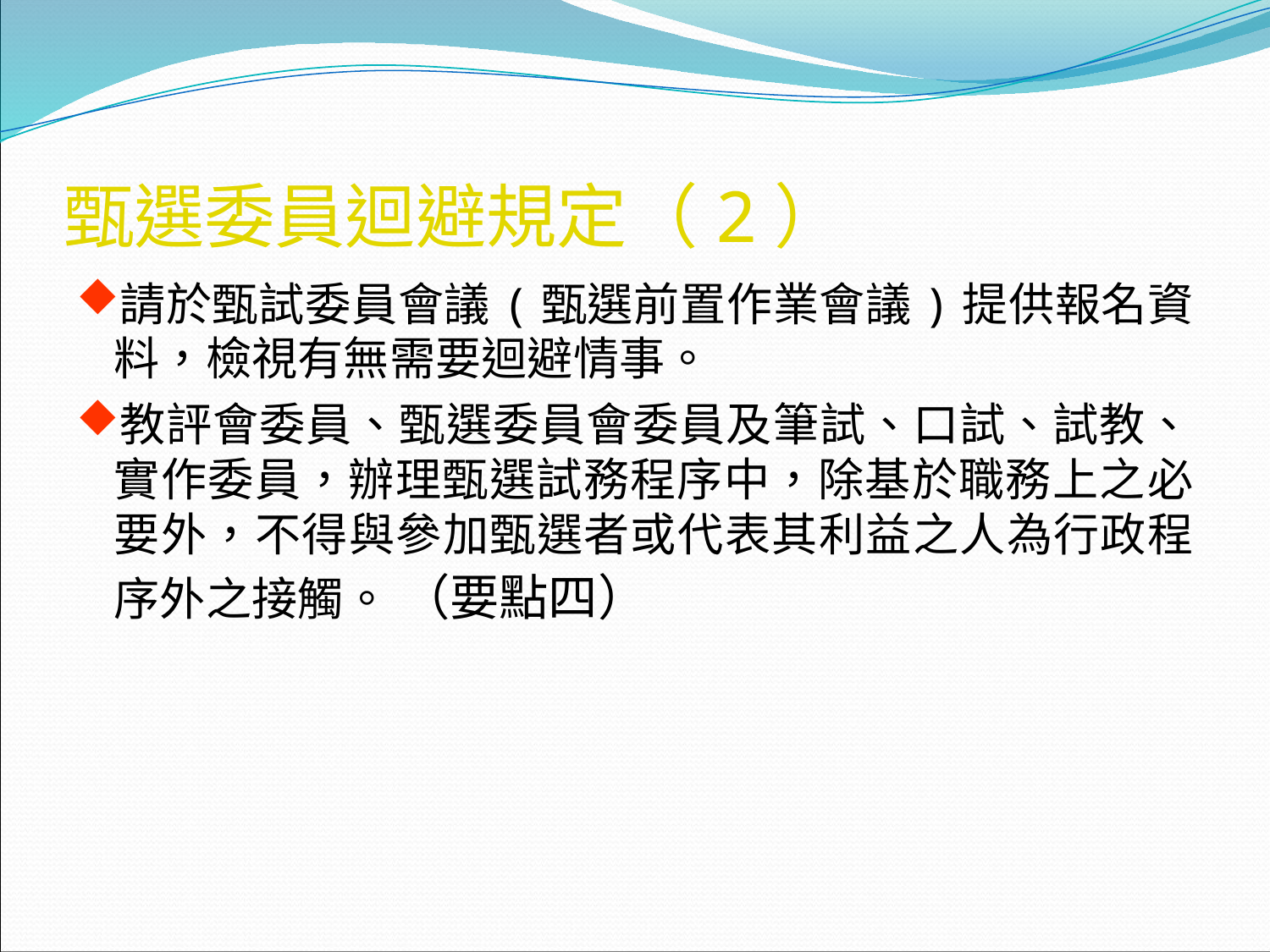

# 甄選委員迴避規定（2）
請於甄試委員會議(甄選前置作業會議)提供報名資料，檢視有無需要迴避情事。
教評會委員、甄選委員會委員及筆試、口試、試教、實作委員，辦理甄選試務程序中，除基於職務上之必要外，不得與參加甄選者或代表其利益之人為行政程序外之接觸。 （要點四）